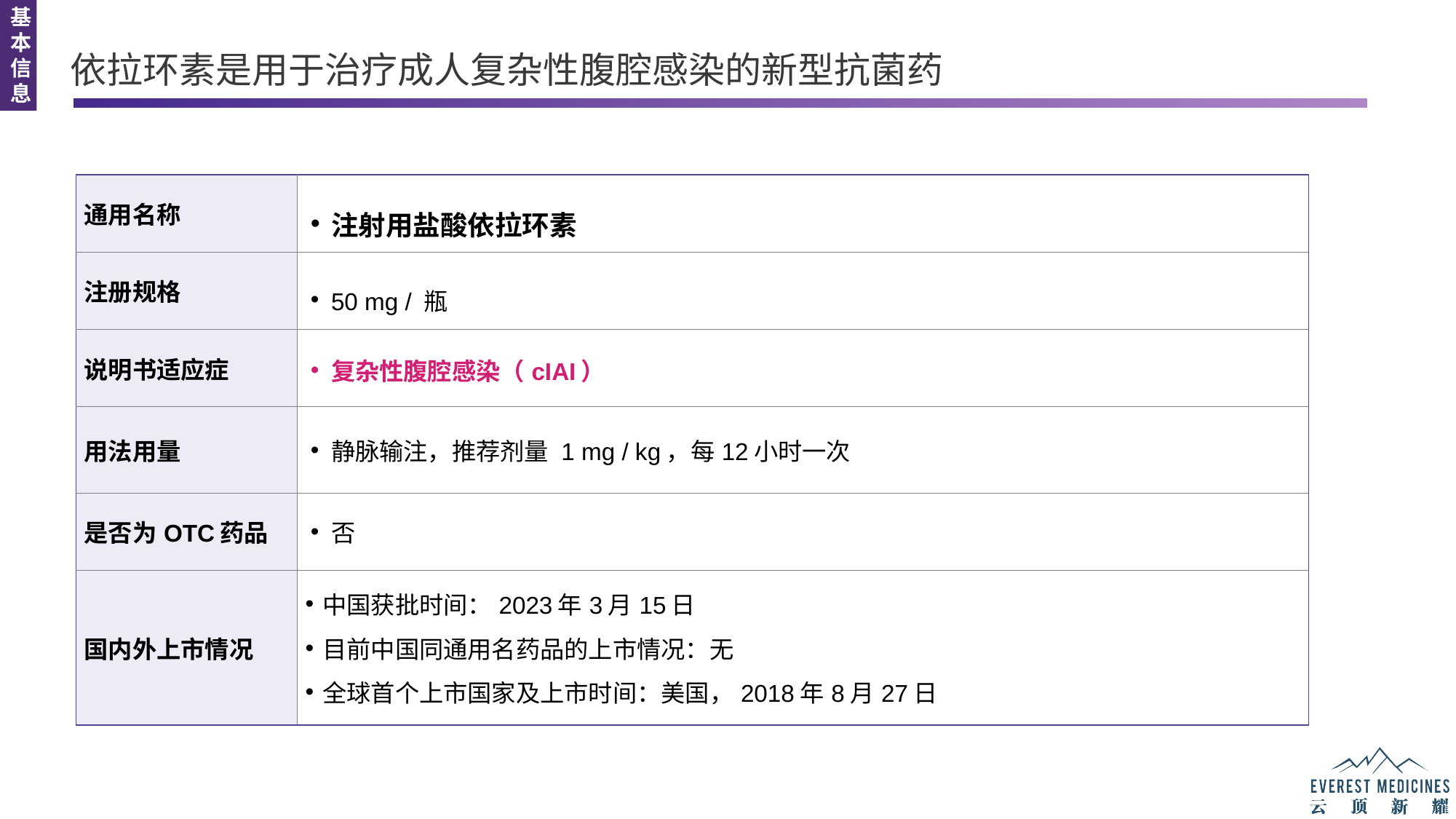

基本信息
依拉环素是用于治疗成人复杂性腹腔感染的新型抗菌药

| 通用名称 | 注射用盐酸依拉环素 |
| --- | --- |
| 注册规格 | 50 mg / 瓶 |
| 说明书适应症 | 复杂性腹腔感染（cIAI） |
| 用法用量 | 静脉输注，推荐剂量 1 mg / kg，每12小时一次 |
| 是否为OTC药品 | 否 |
| 国内外上市情况 | 中国获批时间：2023年3月15日 目前中国同通用名药品的上市情况：无 全球首个上市国家及上市时间：美国，2018年8月27日 |